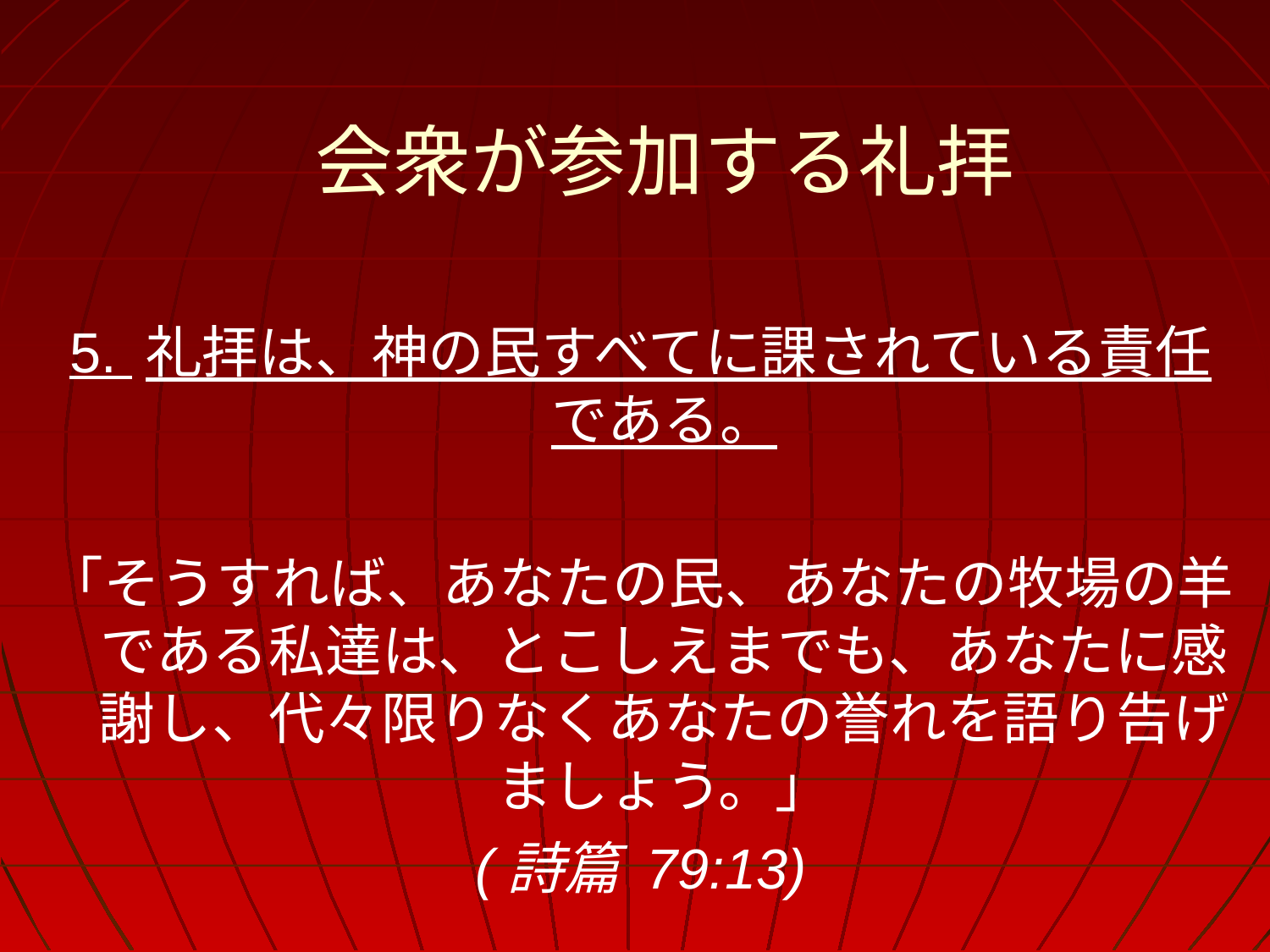

会衆が参加する礼拝

5. 礼拝は、神の民すべてに課されている責任である。

「そうすれば、あなたの民、あなたの牧場の羊である私達は、とこしえまでも、あなたに感謝し、代々限りなくあなたの誉れを語り告げましょう。」
(詩篇 79:13)